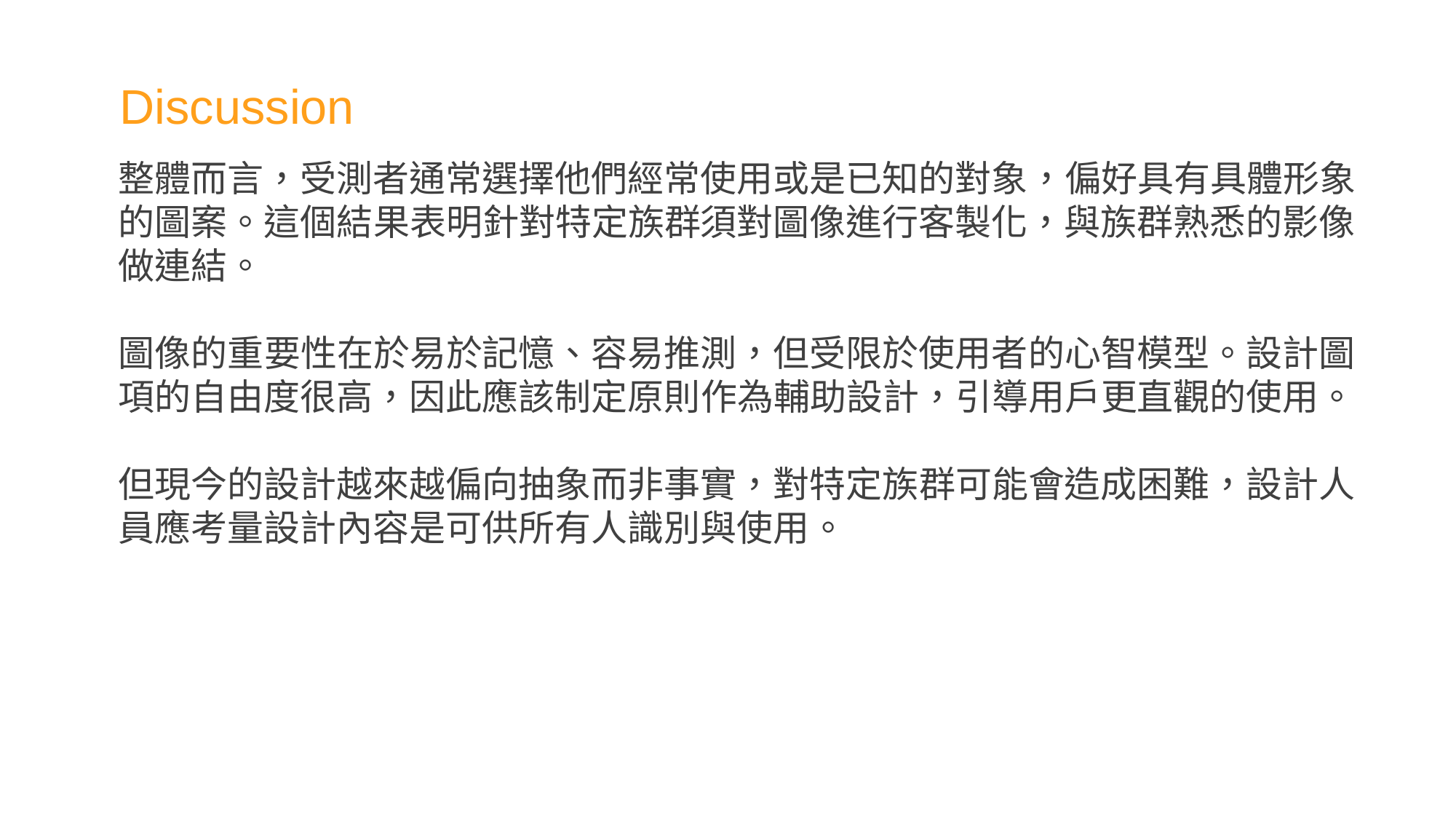

Discussion
整體而言，受測者通常選擇他們經常使用或是已知的對象，偏好具有具體形象的圖案。這個結果表明針對特定族群須對圖像進行客製化，與族群熟悉的影像做連結。

圖像的重要性在於易於記憶、容易推測，但受限於使用者的心智模型。設計圖項的自由度很高，因此應該制定原則作為輔助設計，引導用戶更直觀的使用。

但現今的設計越來越偏向抽象而非事實，對特定族群可能會造成困難，設計人員應考量設計內容是可供所有人識別與使用。